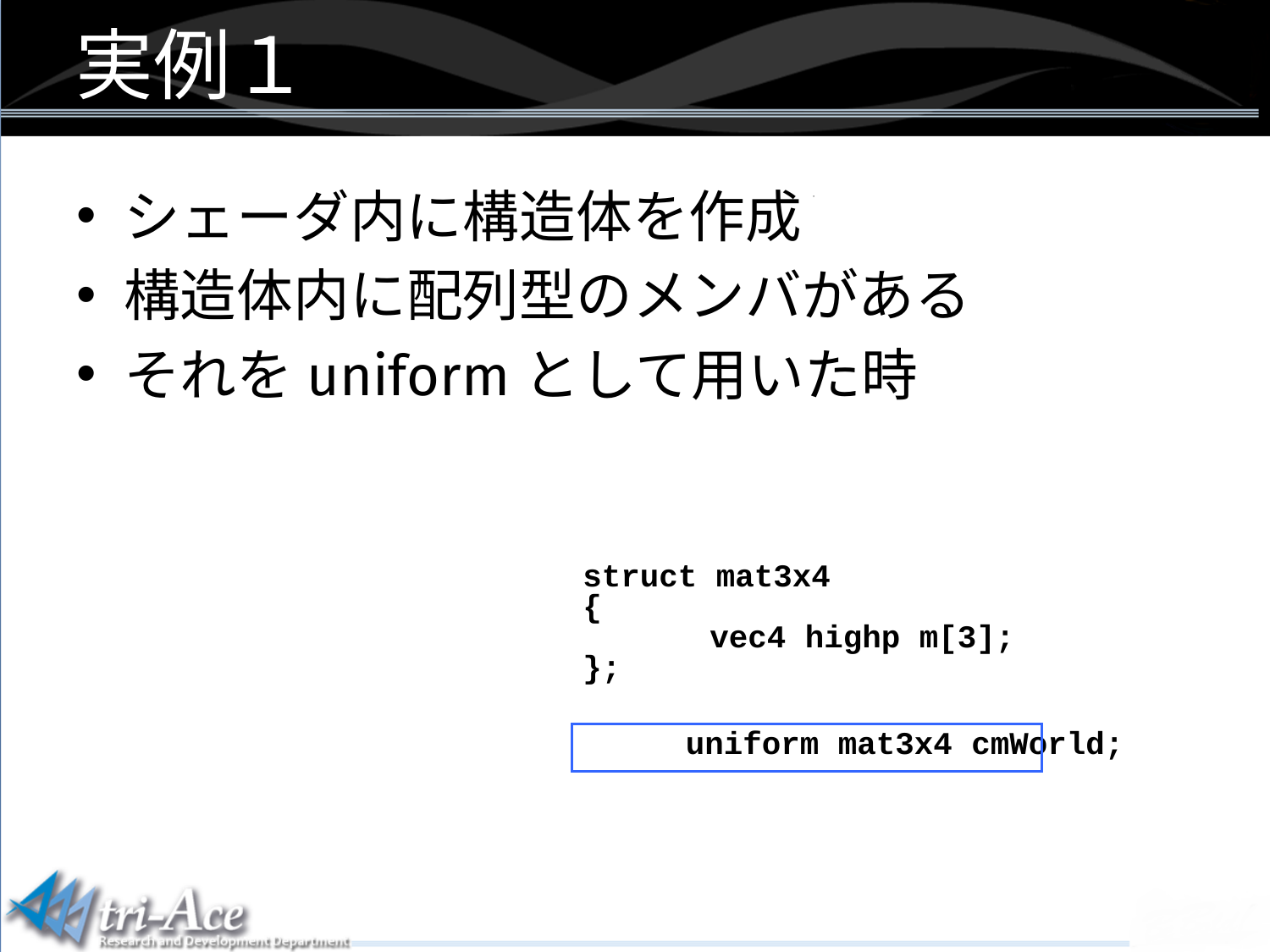

実例１
シェーダ内に構造体を作成
構造体内に配列型のメンバがある
それをuniformとして用いた時

struct mat3x4
{
	vec4 highp m[3];
};

　　　uniform mat3x4 cmWorld;